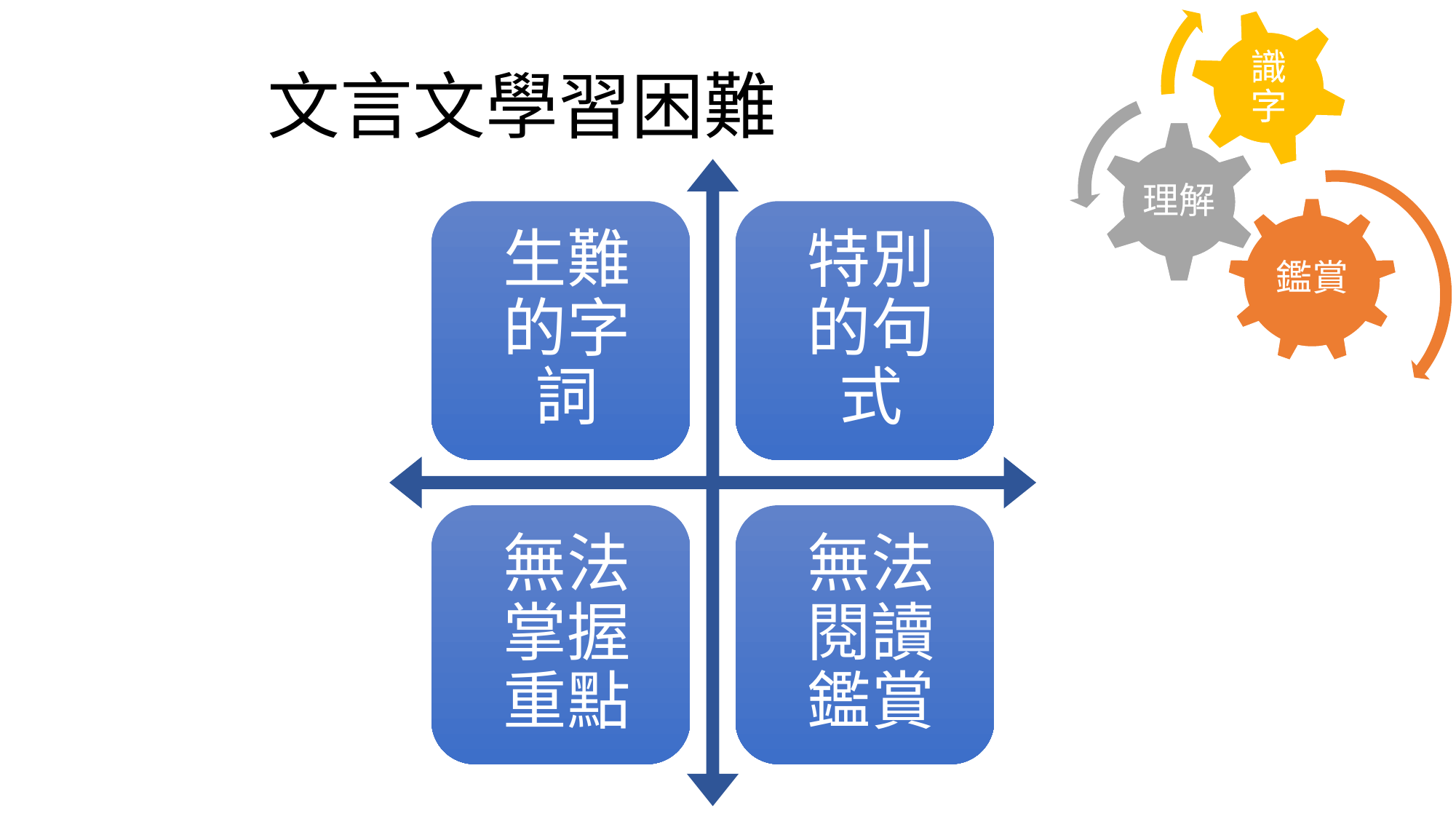

鑑賞
理解
識字
# 文言文學習困難
生難的字詞
特別的句式
無法掌握重點
無法閱讀鑑賞